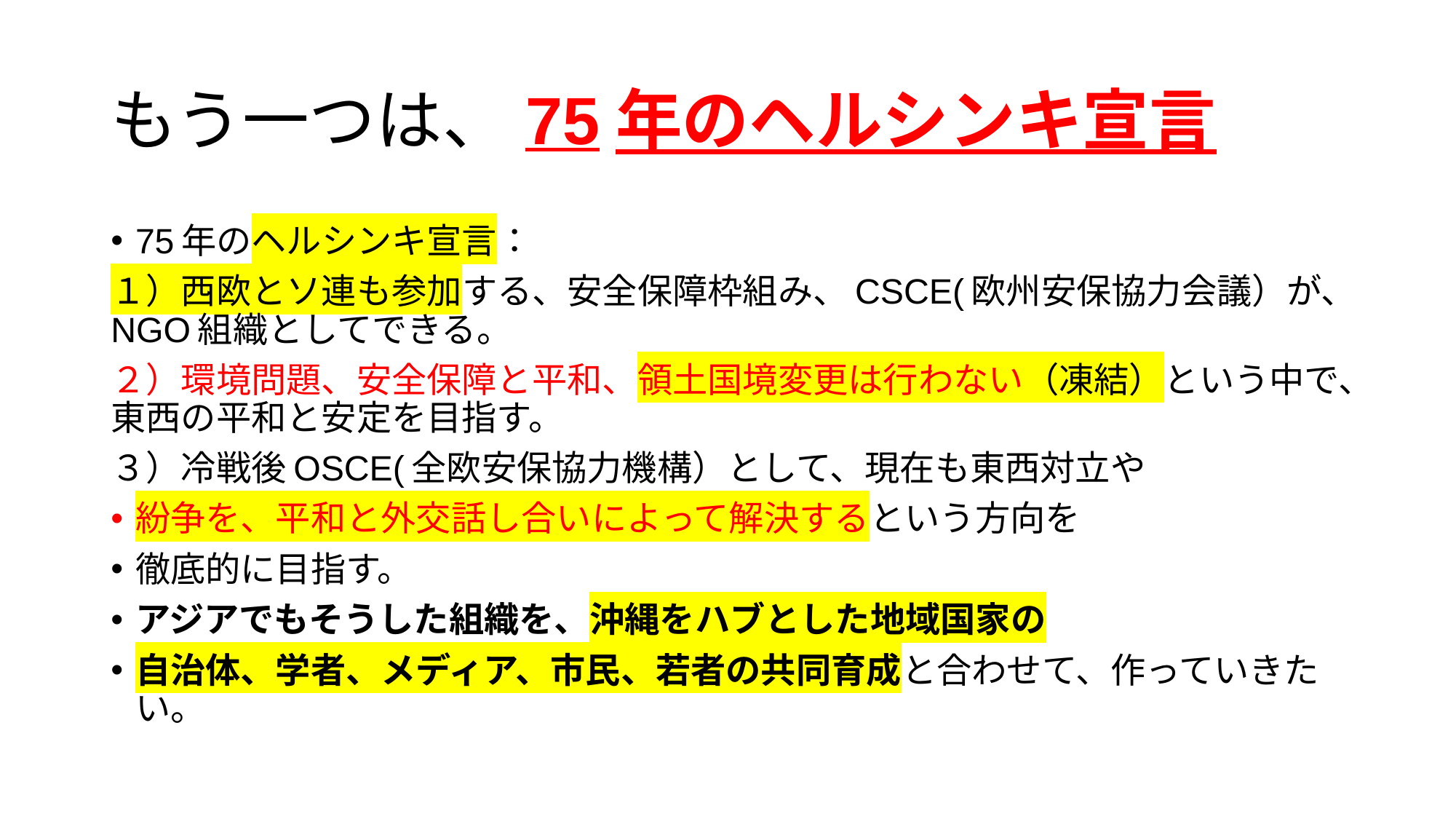

# もう一つは、75年のヘルシンキ宣言
75年のヘルシンキ宣言：
１）西欧とソ連も参加する、安全保障枠組み、CSCE(欧州安保協力会議）が、NGO組織としてできる。
２）環境問題、安全保障と平和、領土国境変更は行わない（凍結）という中で、東西の平和と安定を目指す。
３）冷戦後OSCE(全欧安保協力機構）として、現在も東西対立や
紛争を、平和と外交話し合いによって解決するという方向を
徹底的に目指す。
アジアでもそうした組織を、沖縄をハブとした地域国家の
自治体、学者、メディア、市民、若者の共同育成と合わせて、作っていきたい。